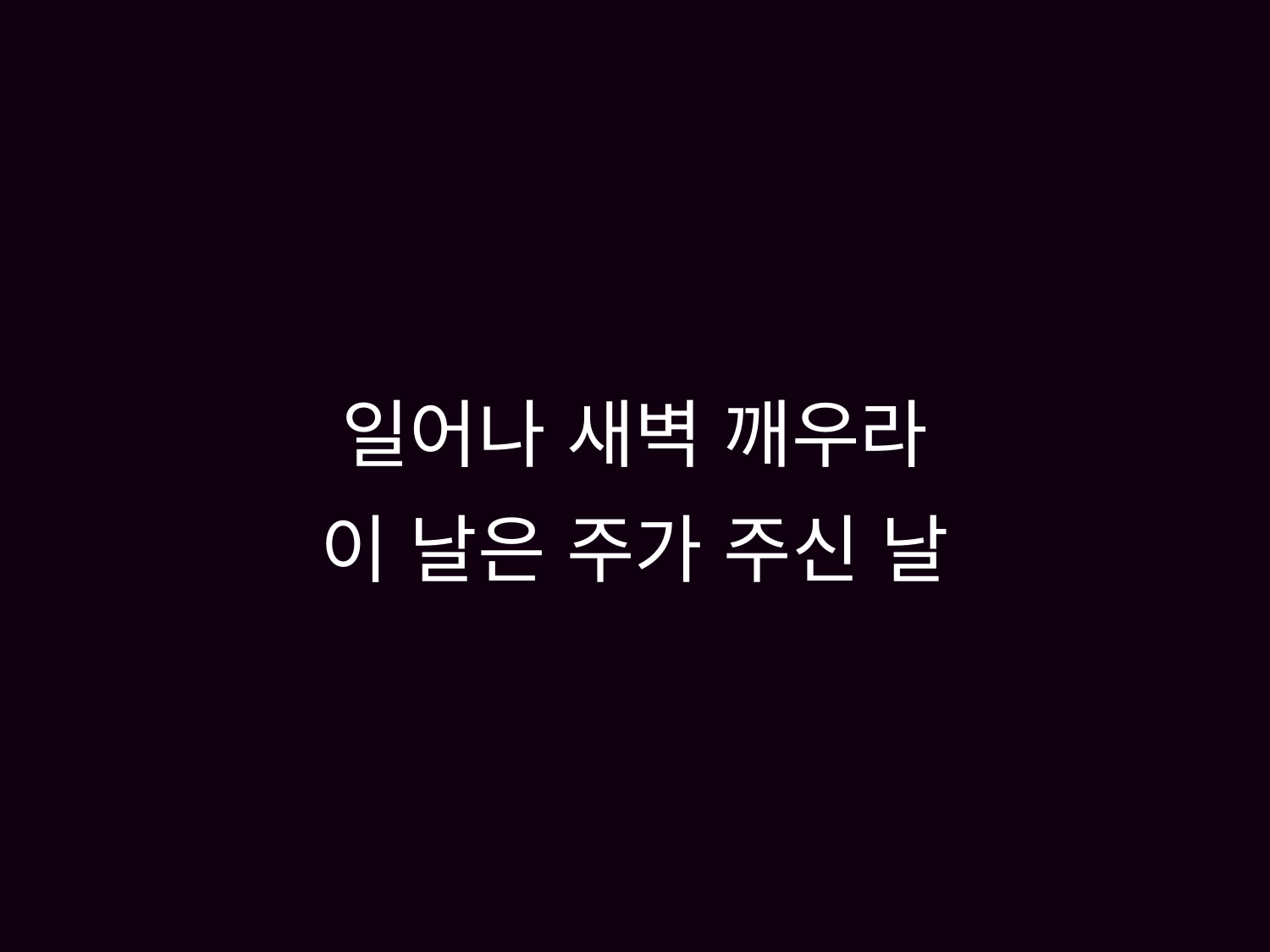

# 일어나 새벽 깨우라 이 날은 주가 주신 날